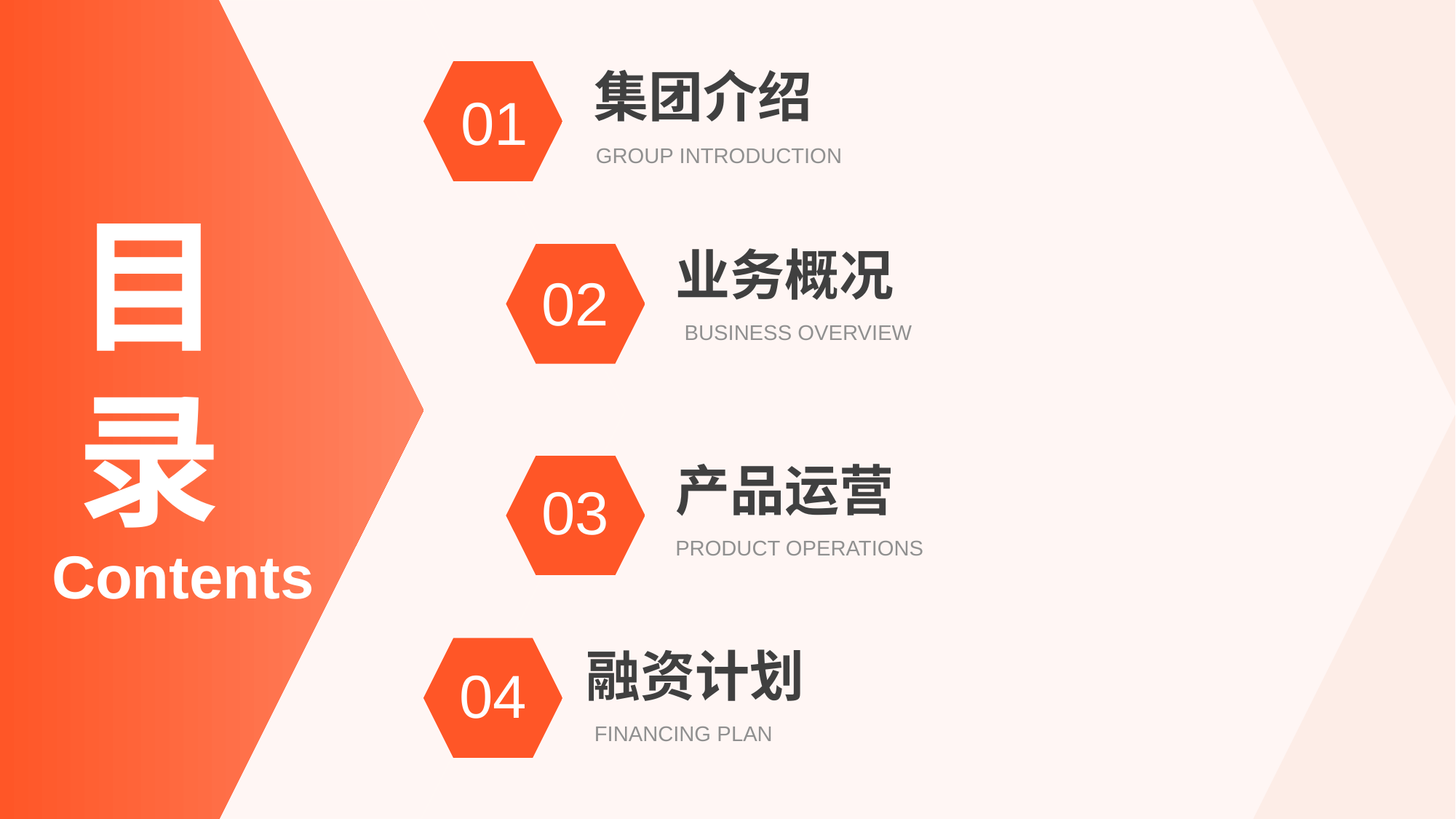

集团介绍
01
GROUP INTRODUCTION
业务概况
02
BUSINESS OVERVIEW
产品运营
03
PRODUCT OPERATIONS
Contents
融资计划
04
FINANCING PLAN